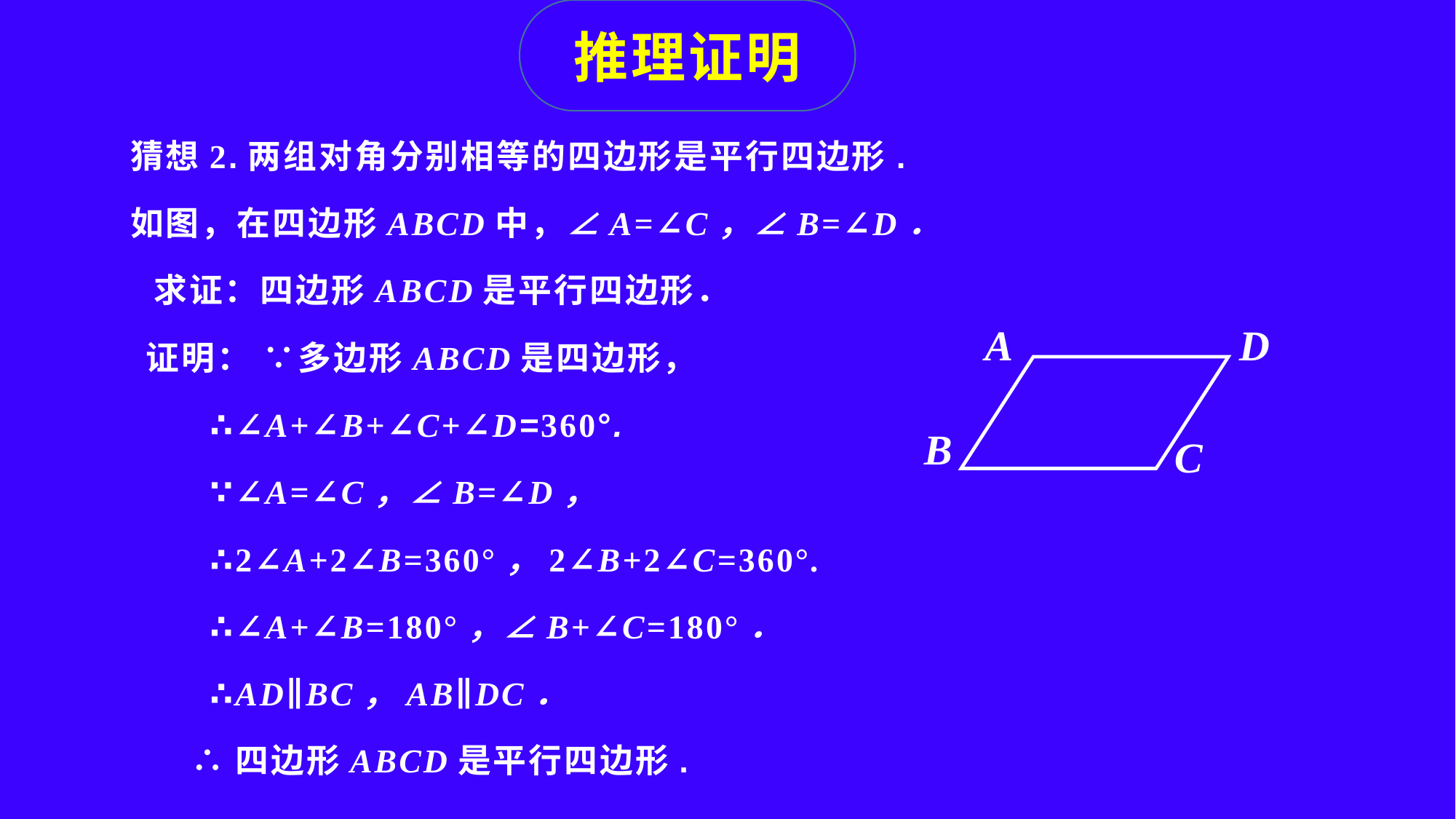

推理证明
    猜想2.两组对角分别相等的四边形是平行四边形.
    如图，在四边形ABCD中，∠A=∠C，∠B=∠D．
　　求证：四边形ABCD是平行四边形．
  　证明： ∵多边形ABCD是四边形，
           ∴∠A+∠B+∠C+∠D=360°.
           ∵∠A=∠C，∠B=∠D，
           ∴2∠A+2∠B=360°，2∠B+2∠C=360°.
           ∴∠A+∠B=180°，∠B+∠C=180°．
           ∴AD∥BC，AB∥DC．
           ∴四边形ABCD是平行四边形.
A
D

B
C